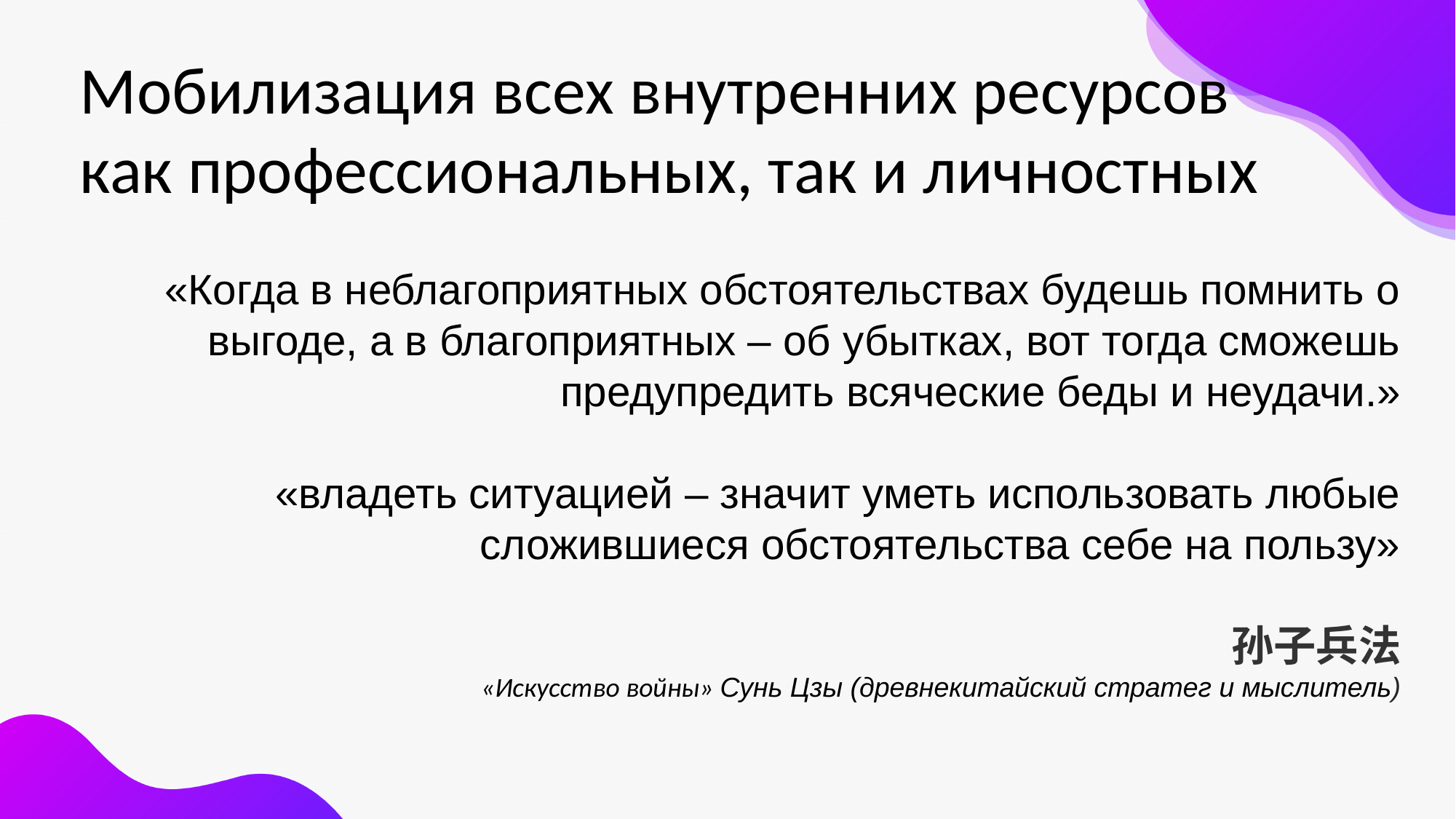

Мобилизация всех внутренних ресурсов как профессиональных, так и личностных
«Когда в неблагоприятных обстоятельствах будешь помнить о выгоде, а в благоприятных – об убытках, вот тогда сможешь предупредить всяческие беды и неудачи.»

«владеть ситуацией – значит уметь использовать любые сложившиеся обстоятельства себе на пользу»
孙子兵法
«Искусство войны» Сунь Цзы (древнекитайский стратег и мыслитель)